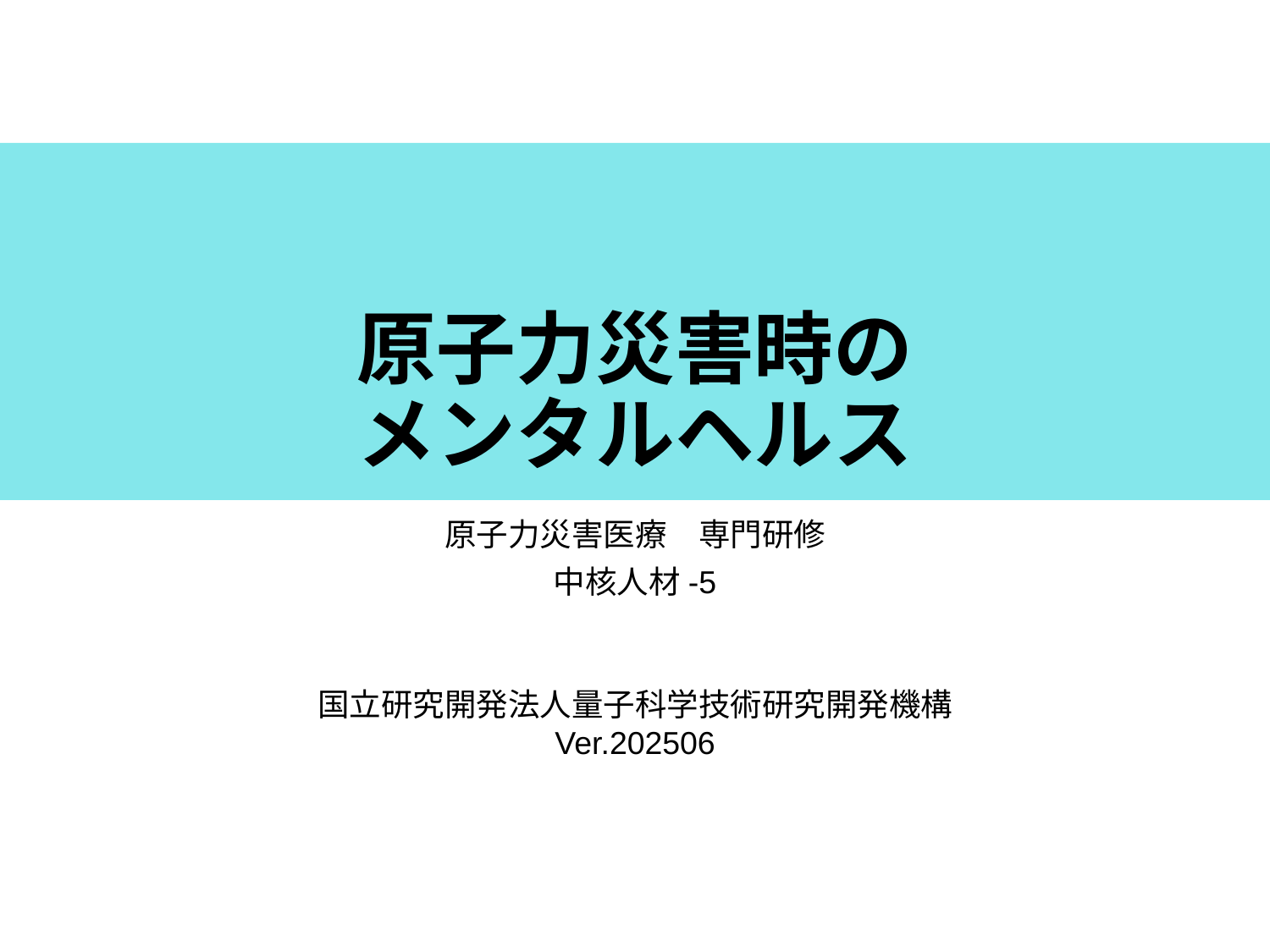

# 原子力災害時の メンタルヘルス
原子力災害医療　専門研修
中核人材-5
国立研究開発法人量子科学技術研究開発機構
Ver.202506